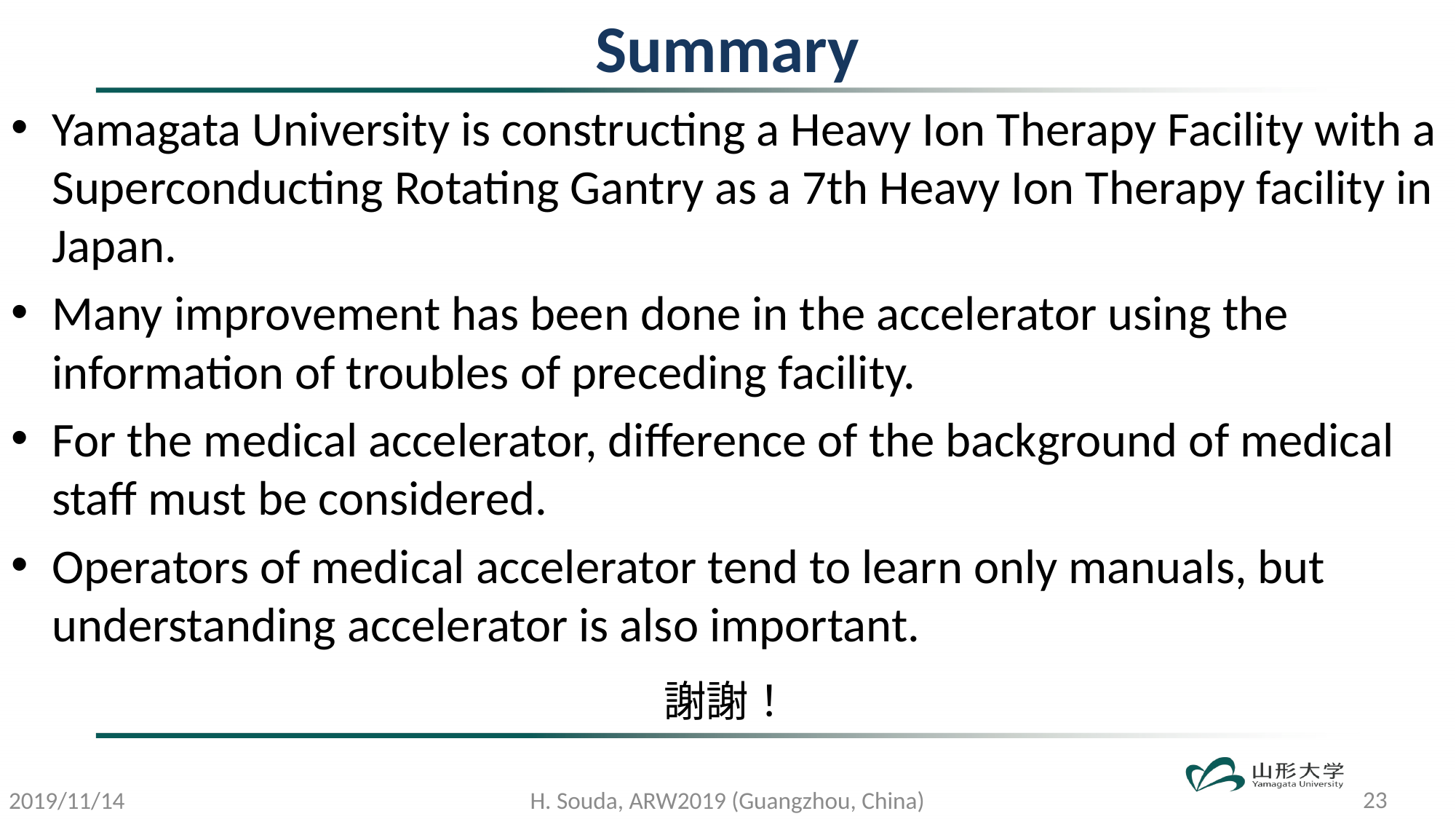

# Summary
Yamagata University is constructing a Heavy Ion Therapy Facility with a Superconducting Rotating Gantry as a 7th Heavy Ion Therapy facility in Japan.
Many improvement has been done in the accelerator using the information of troubles of preceding facility.
For the medical accelerator, difference of the background of medical staff must be considered.
Operators of medical accelerator tend to learn only manuals, but understanding accelerator is also important.
謝謝！
23
2019/11/14
H. Souda, ARW2019 (Guangzhou, China)